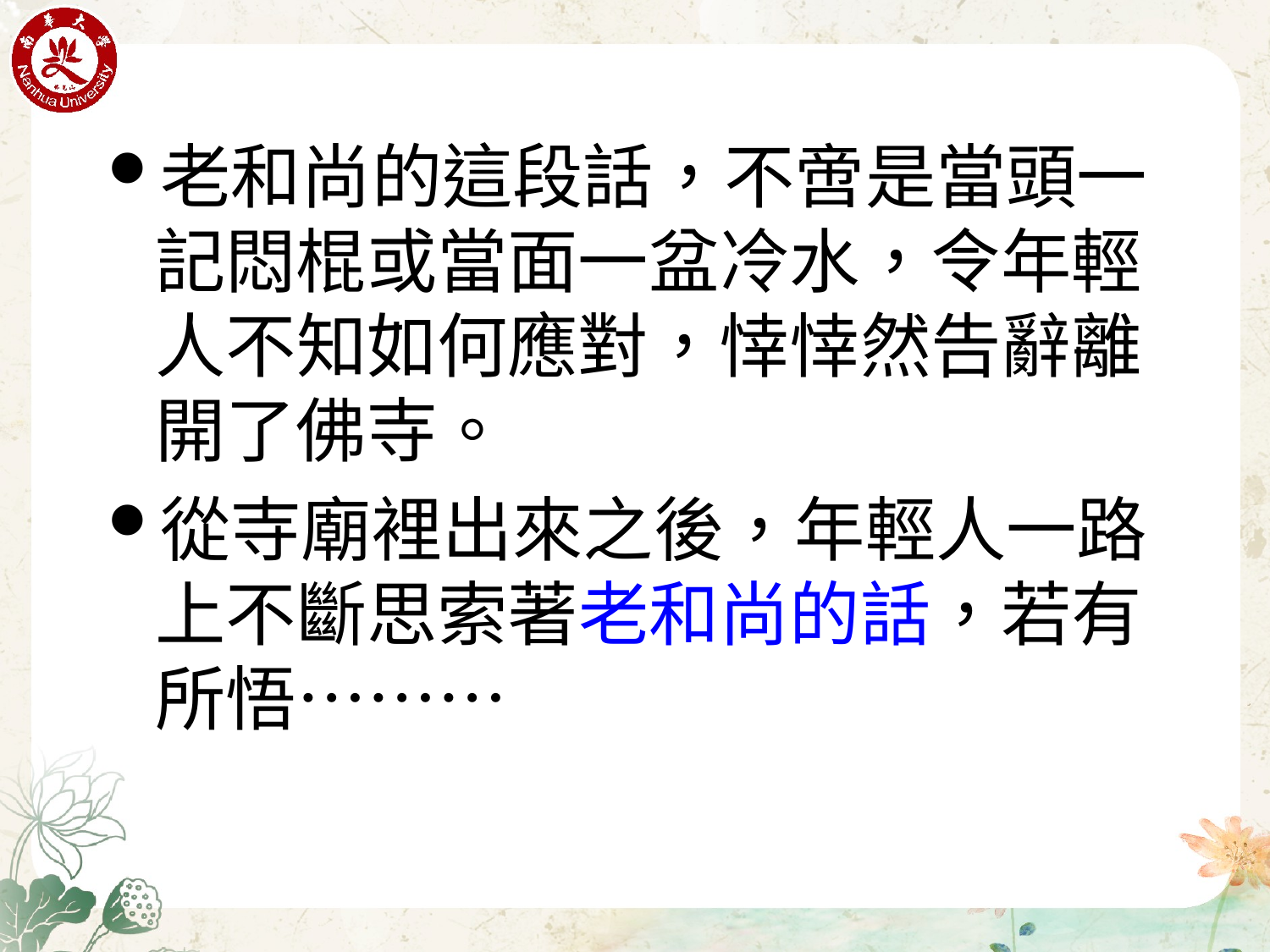

老和尚的這段話，不啻是當頭一記悶棍或當面一盆冷水，令年輕人不知如何應對，悻悻然告辭離開了佛寺。
從寺廟裡出來之後，年輕人一路上不斷思索著老和尚的話，若有所悟………